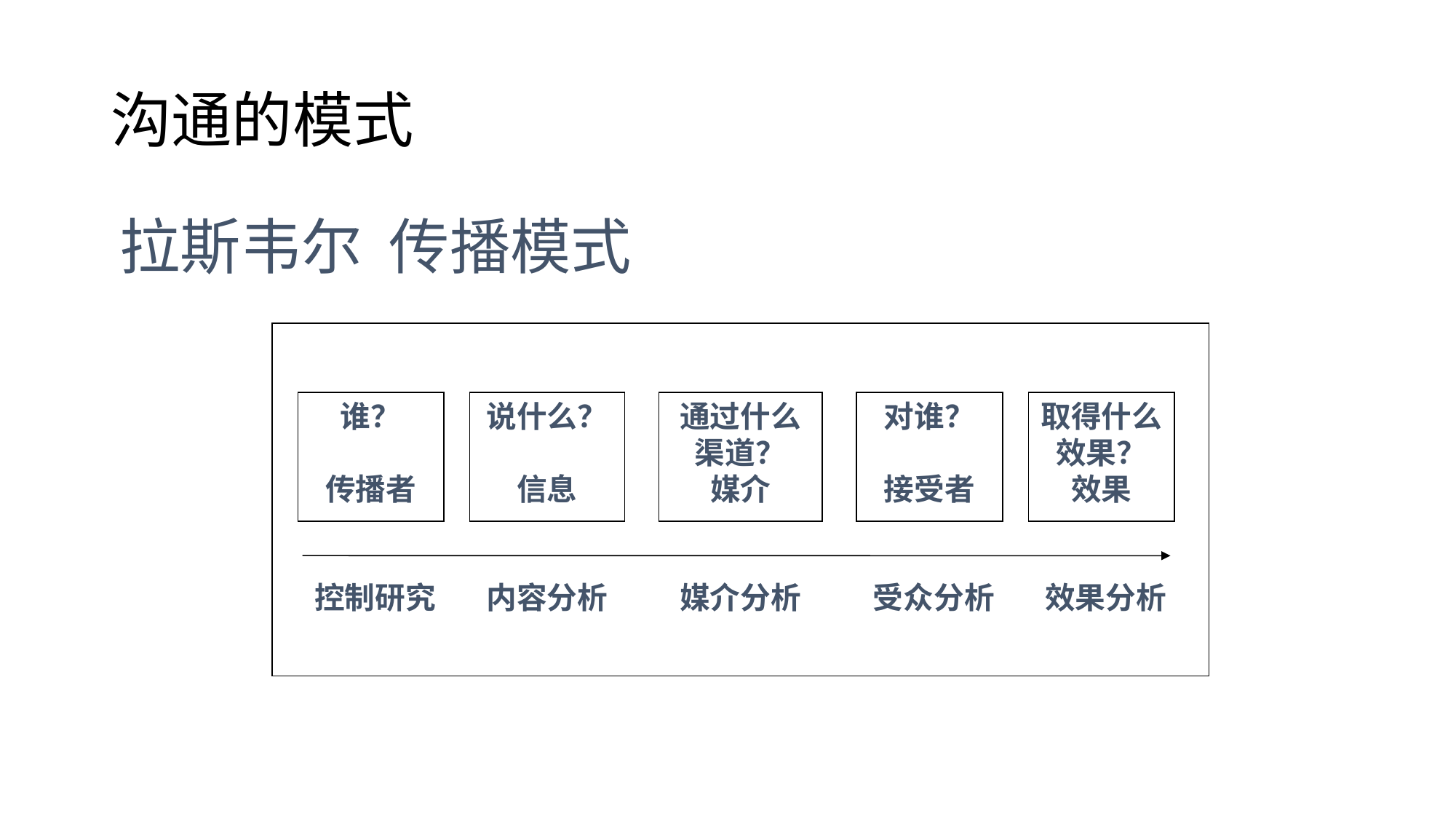

# 沟通的模式
拉斯韦尔  传播模式

谁？

传播者
说什么？

信息
通过什么渠道？
媒介
对谁？

接受者
取得什么效果？
效果

控制研究
内容分析
媒介分析
受众分析
效果分析